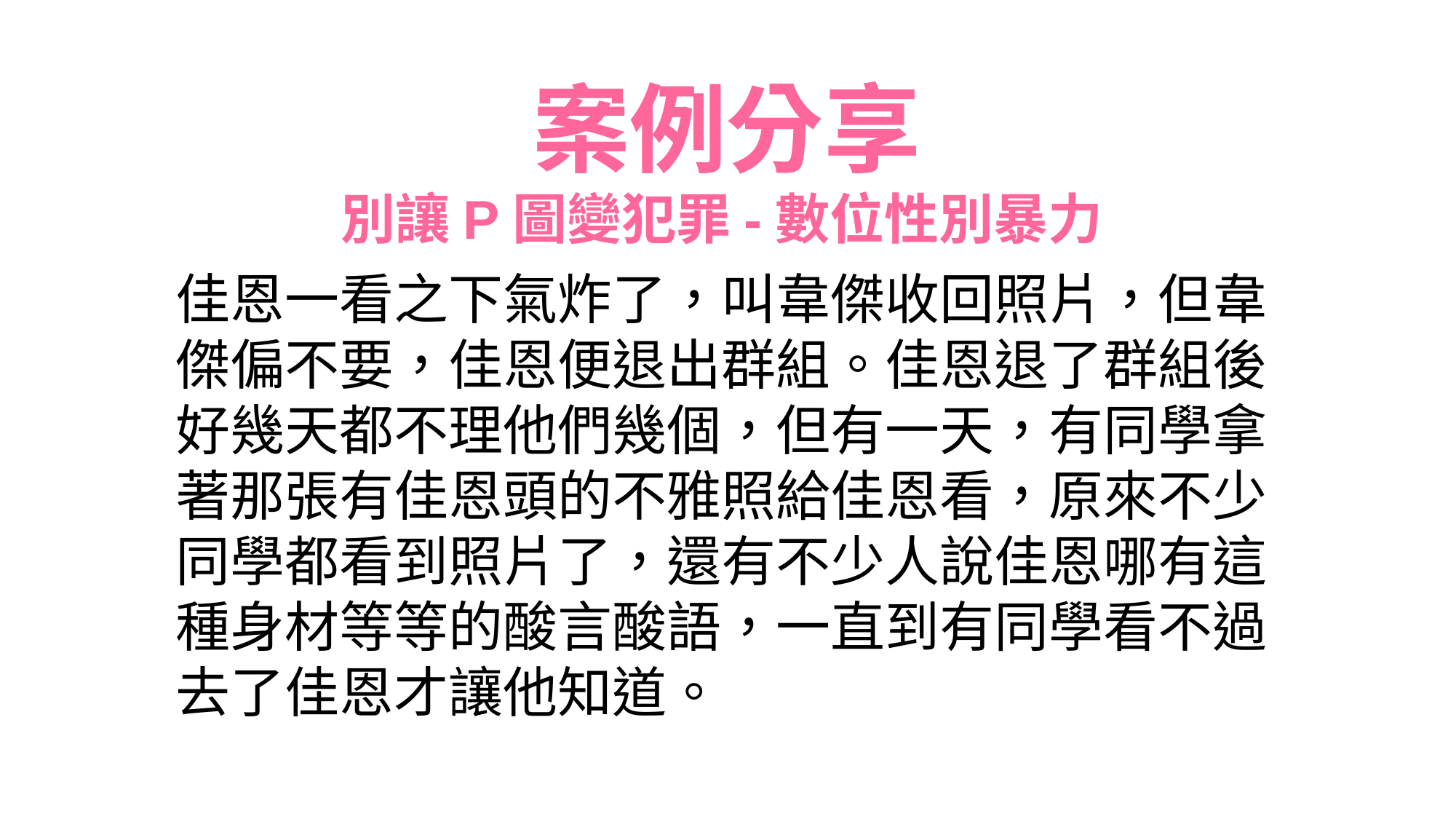

案例分享
別讓P圖變犯罪-數位性別暴力

佳恩一看之下氣炸了，叫韋傑收回照片，但韋傑偏不要，佳恩便退出群組。佳恩退了群組後好幾天都不理他們幾個，但有一天，有同學拿著那張有佳恩頭的不雅照給佳恩看，原來不少同學都看到照片了，還有不少人說佳恩哪有這種身材等等的酸言酸語，一直到有同學看不過去了佳恩才讓他知道。